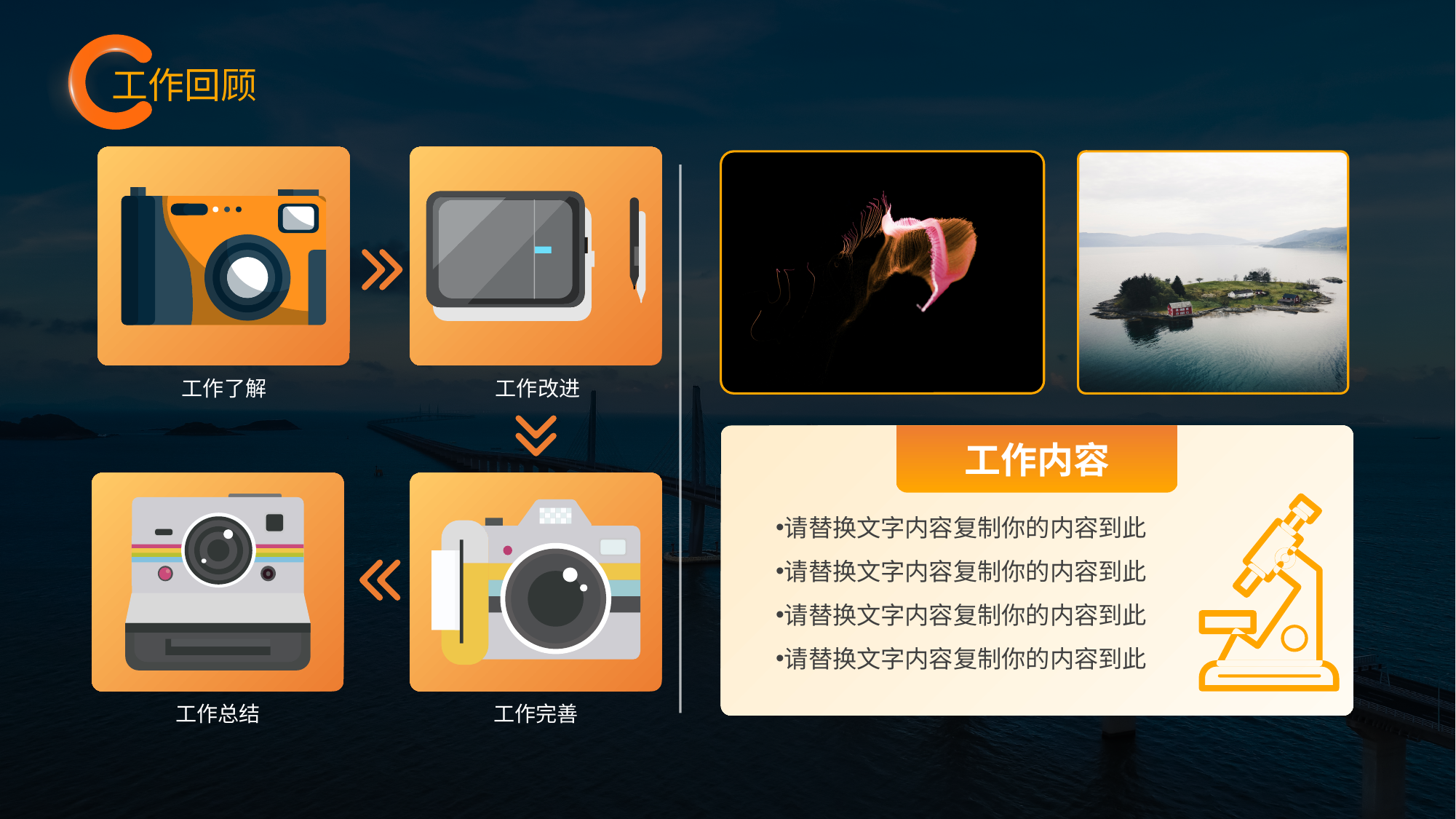

工作回顾

工作了解
工作改进

工作内容

请替换文字内容复制你的内容到此
请替换文字内容复制你的内容到此
请替换文字内容复制你的内容到此
请替换文字内容复制你的内容到此

工作总结
工作完善